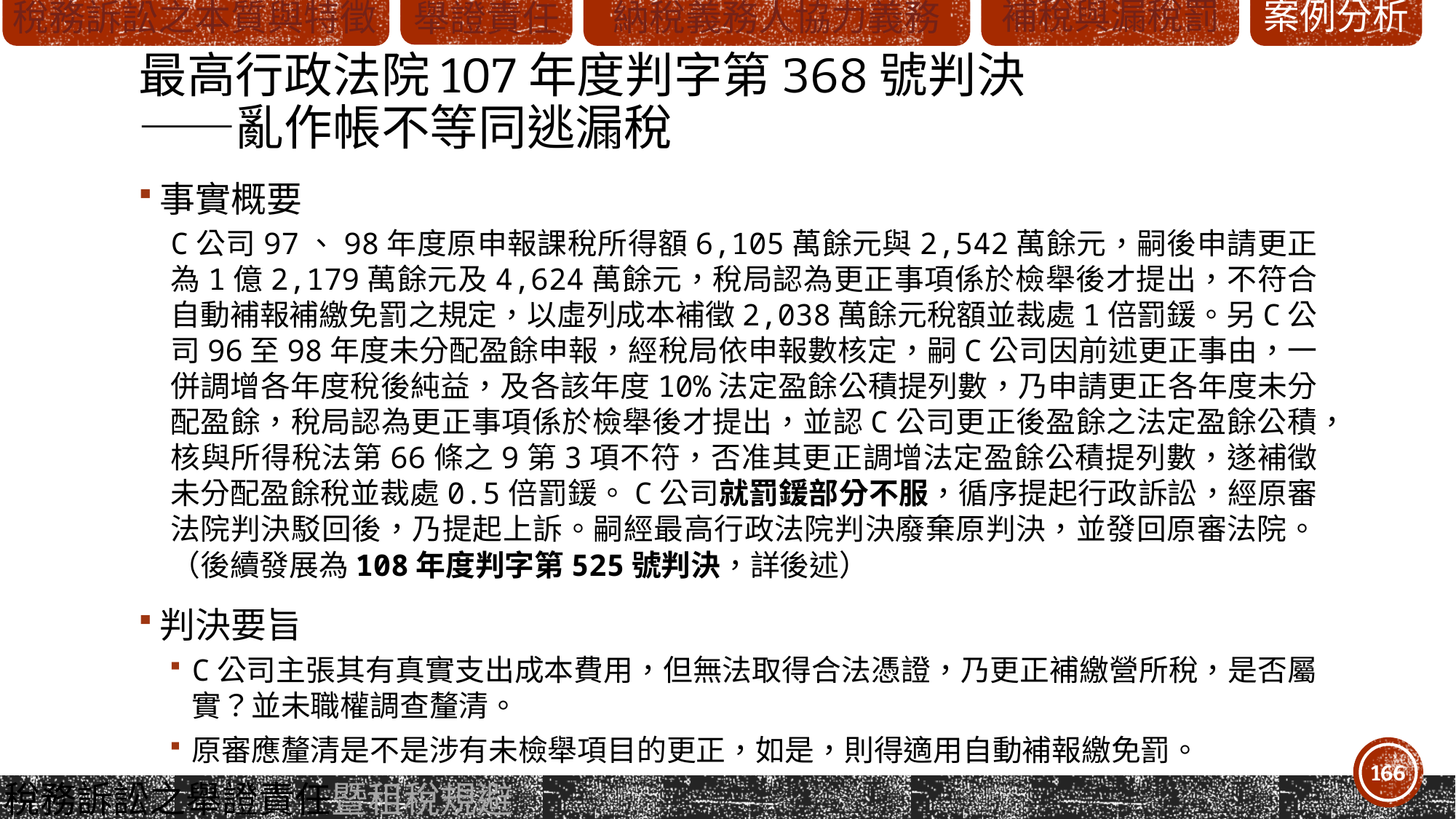

# 最高行政法院107年度判字第368號判決 ——亂作帳不等同逃漏稅
事實概要
C公司97、98年度原申報課稅所得額6,105萬餘元與2,542萬餘元，嗣後申請更正為1億2,179萬餘元及4,624萬餘元，稅局認為更正事項係於檢舉後才提出，不符合自動補報補繳免罰之規定，以虛列成本補徵2,038萬餘元稅額並裁處1倍罰鍰。另C公司96至98年度未分配盈餘申報，經稅局依申報數核定，嗣C公司因前述更正事由，一併調增各年度稅後純益，及各該年度10%法定盈餘公積提列數，乃申請更正各年度未分配盈餘，稅局認為更正事項係於檢舉後才提出，並認C公司更正後盈餘之法定盈餘公積，核與所得稅法第66條之9第3項不符，否准其更正調增法定盈餘公積提列數，遂補徵未分配盈餘稅並裁處0.5倍罰鍰。C公司就罰鍰部分不服，循序提起行政訴訟，經原審法院判決駁回後，乃提起上訴。嗣經最高行政法院判決廢棄原判決，並發回原審法院。（後續發展為108年度判字第525號判決，詳後述）
判決要旨
C公司主張其有真實支出成本費用，但無法取得合法憑證，乃更正補繳營所稅，是否屬實？並未職權調查釐清。
原審應釐清是不是涉有未檢舉項目的更正，如是，則得適用自動補報繳免罰。

166